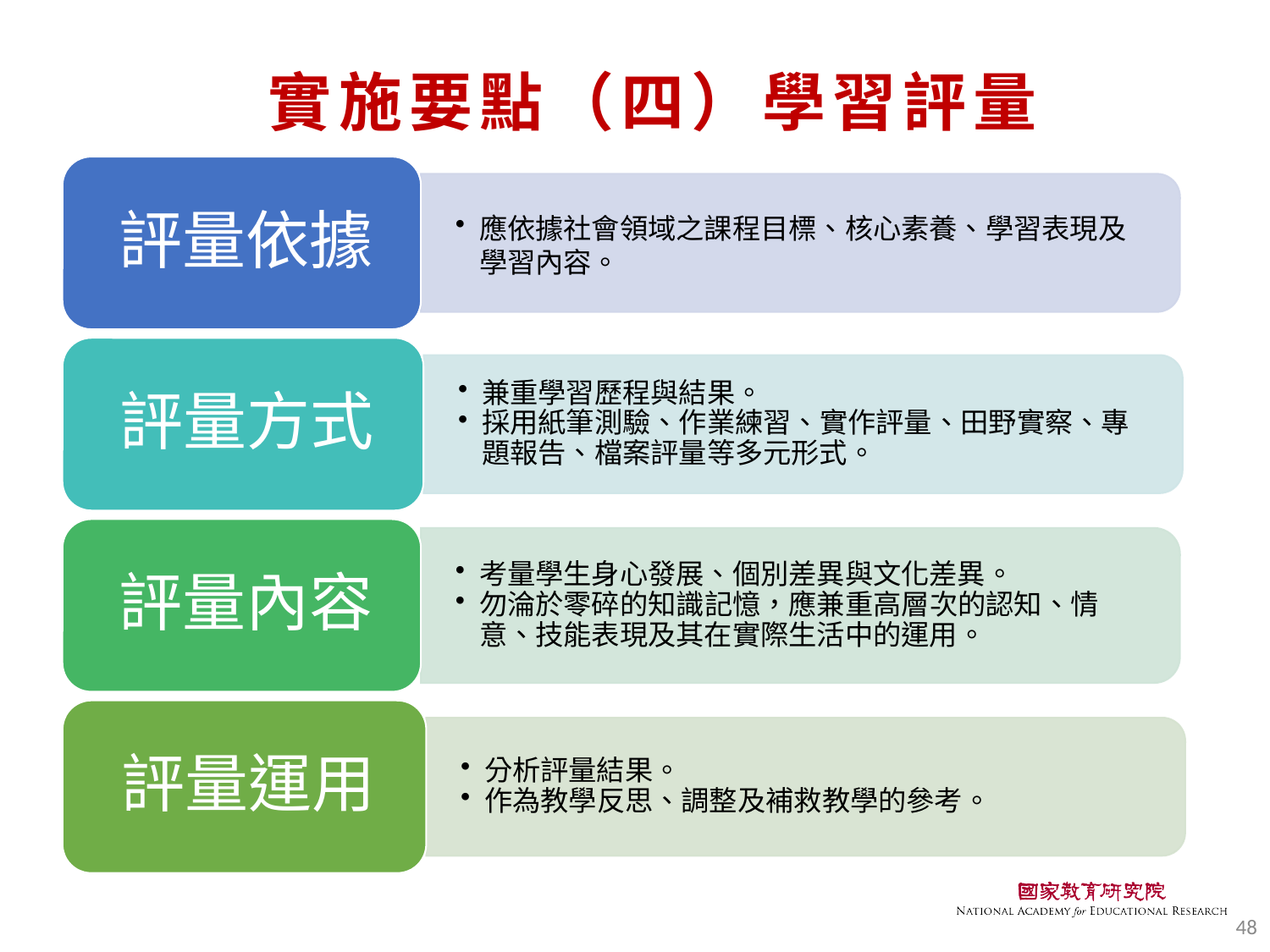

# 實施要點（四）學習評量

應依據社會領域之課程目標、核心素養、學習表現及學習內容。

評量依據
兼重學習歷程與結果。
採用紙筆測驗、作業練習、實作評量、田野實察、專題報告、檔案評量等多元形式。
評量方式
考量學生身心發展、個別差異與文化差異。
勿淪於零碎的知識記憶，應兼重高層次的認知、情意、技能表現及其在實際生活中的運用。
評量內容
分析評量結果。
作為教學反思、調整及補救教學的參考。
評量運用
48